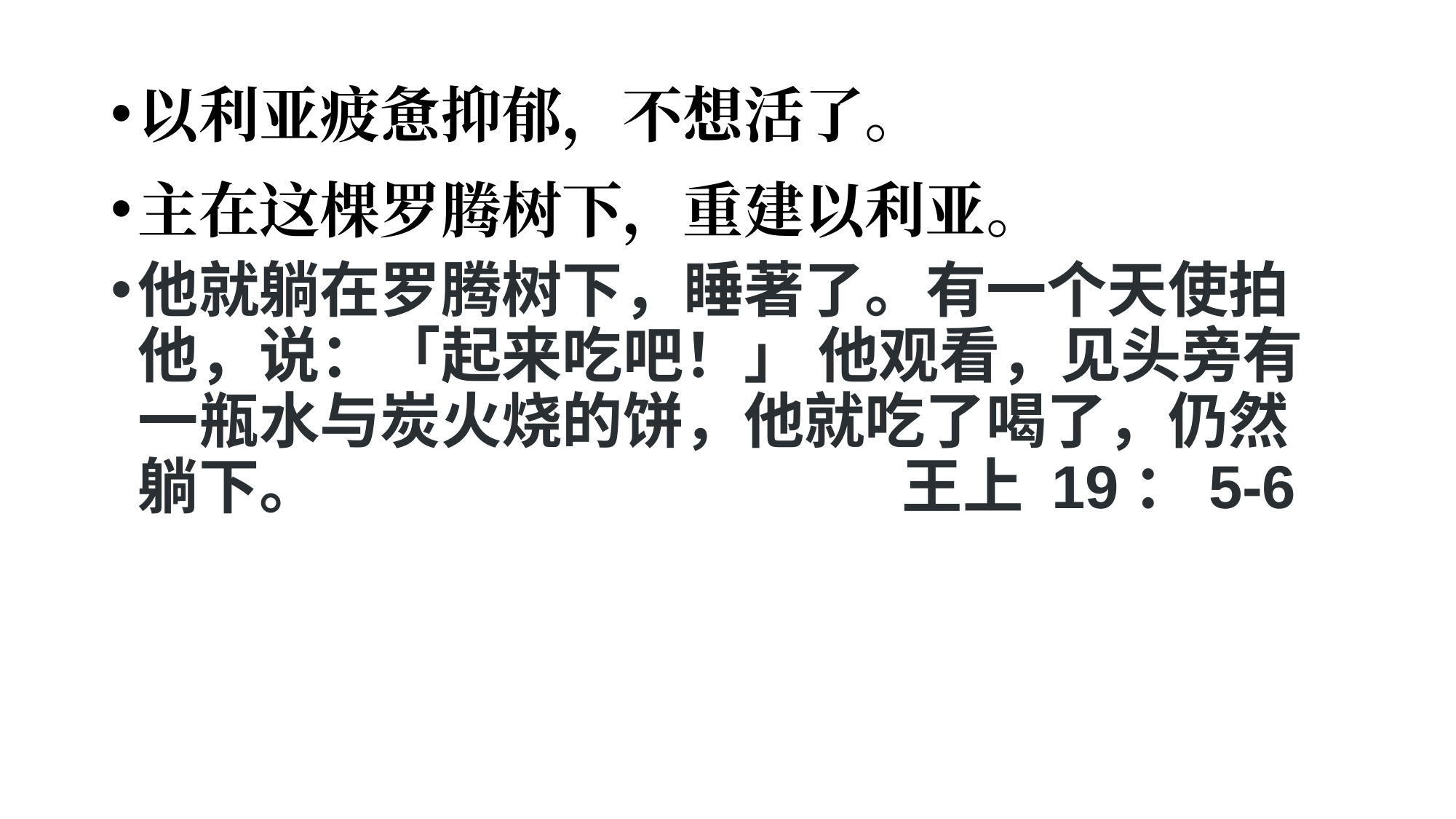

以利亚疲惫抑郁，不想活了。
主在这棵罗腾树下，重建以利亚。
他就躺在罗腾树下，睡著了。有一个天使拍他，说：「起来吃吧！」 他观看，见头旁有一瓶水与炭火烧的饼，他就吃了喝了，仍然躺下。						王上 19：5-6